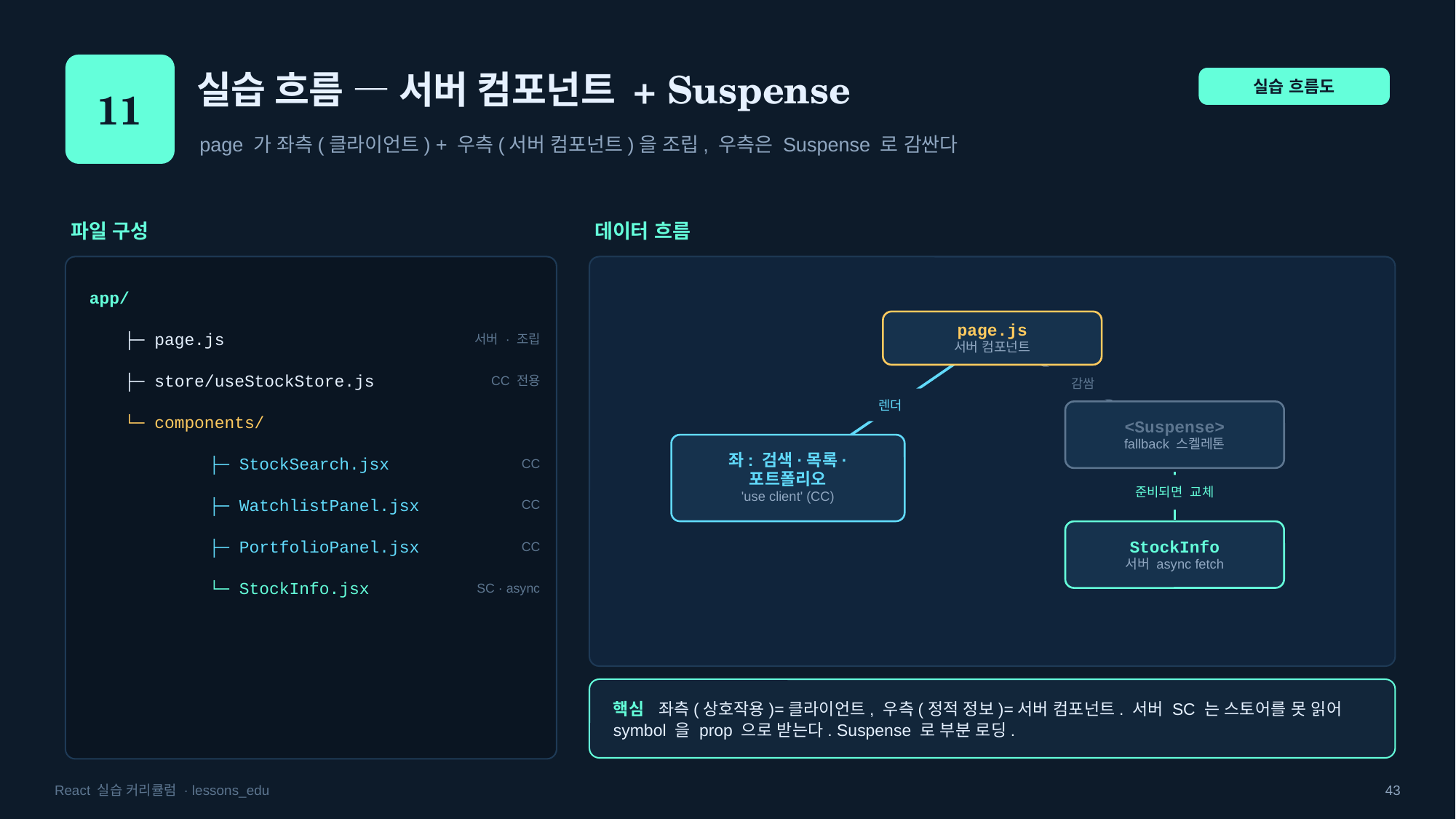

11
실습 흐름 — 서버 컴포넌트 + Suspense
실습 흐름도
page 가 좌측(클라이언트) + 우측(서버 컴포넌트)을 조립, 우측은 Suspense 로 감싼다
파일 구성
데이터 흐름

app/

page.js
서버 컴포넌트
├─ page.js
서버 · 조립
├─ store/useStockStore.js
CC 전용
감쌈
렌더
└─ components/

<Suspense>
fallback 스켈레톤

좌: 검색·목록·
포트폴리오
'use client' (CC)
     ├─ StockSearch.jsx
CC
준비되면 교체
     ├─ WatchlistPanel.jsx
CC

StockInfo
서버 async fetch
     ├─ PortfolioPanel.jsx
CC
     └─ StockInfo.jsx
SC · async

핵심   좌측(상호작용)=클라이언트, 우측(정적 정보)=서버 컴포넌트. 서버 SC 는 스토어를 못 읽어 symbol 을 prop 으로 받는다. Suspense 로 부분 로딩.
React 실습 커리큘럼 · lessons_edu
43